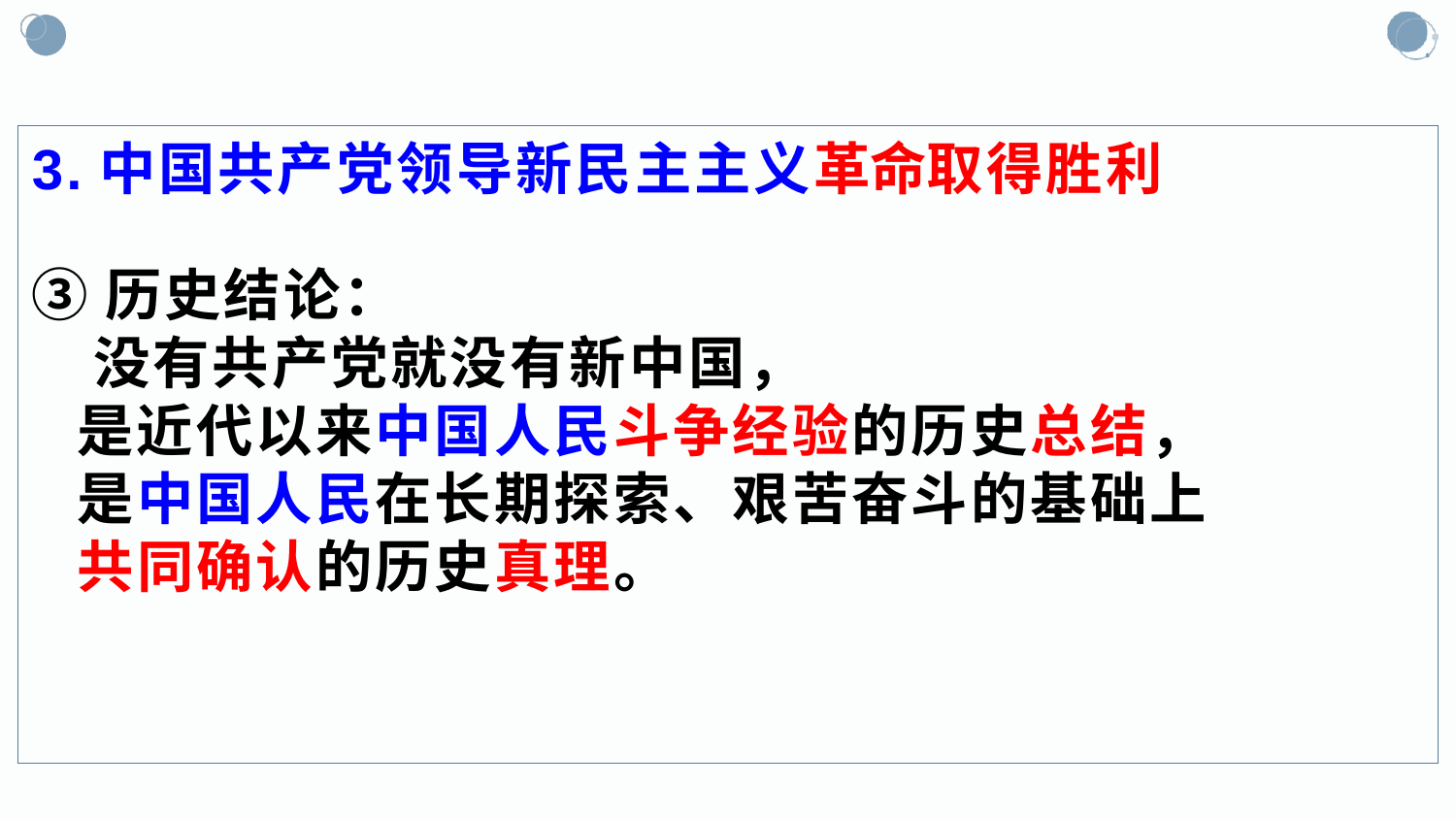

3.中国共产党领导新民主主义革命取得胜利

③历史结论：
   没有共产党就没有新中国，
  是近代以来中国人民斗争经验的历史总结，
  是中国人民在长期探索、艰苦奋斗的基础上
  共同确认的历史真理。